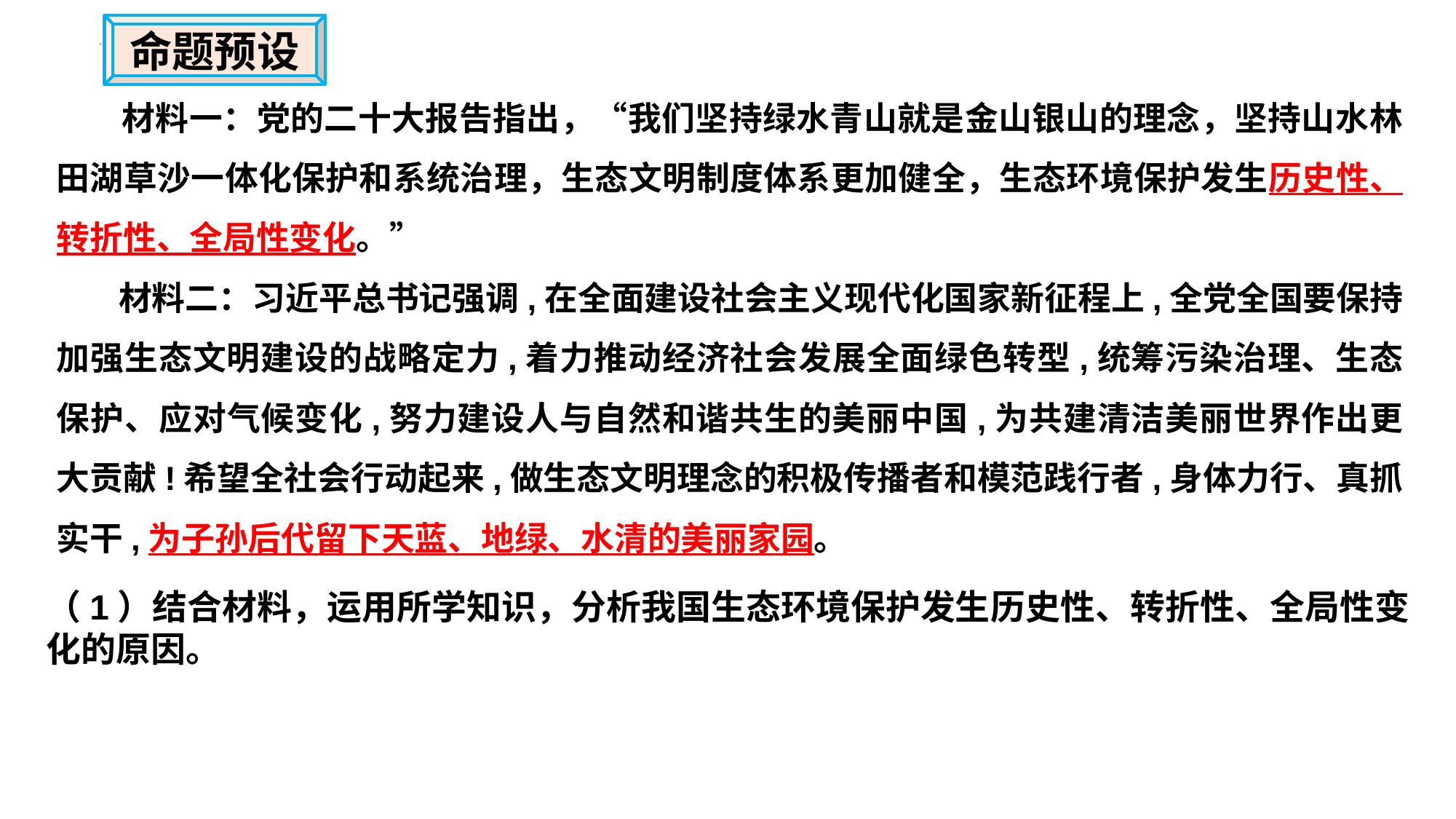

命题预设
       材料一：党的二十大报告指出，“我们坚持绿水青山就是金山银山的理念，坚持山水林田湖草沙一体化保护和系统治理，生态文明制度体系更加健全，生态环境保护发生历史性、转折性、全局性变化。”
       材料二：习近平总书记强调,在全面建设社会主义现代化国家新征程上,全党全国要保持加强生态文明建设的战略定力,着力推动经济社会发展全面绿色转型,统筹污染治理、生态保护、应对气候变化,努力建设人与自然和谐共生的美丽中国,为共建清洁美丽世界作出更大贡献!希望全社会行动起来,做生态文明理念的积极传播者和模范践行者,身体力行、真抓实干,为子孙后代留下天蓝、地绿、水清的美丽家园。
（1）结合材料，运用所学知识，分析我国生态环境保护发生历史性、转折性、全局性变化的原因。